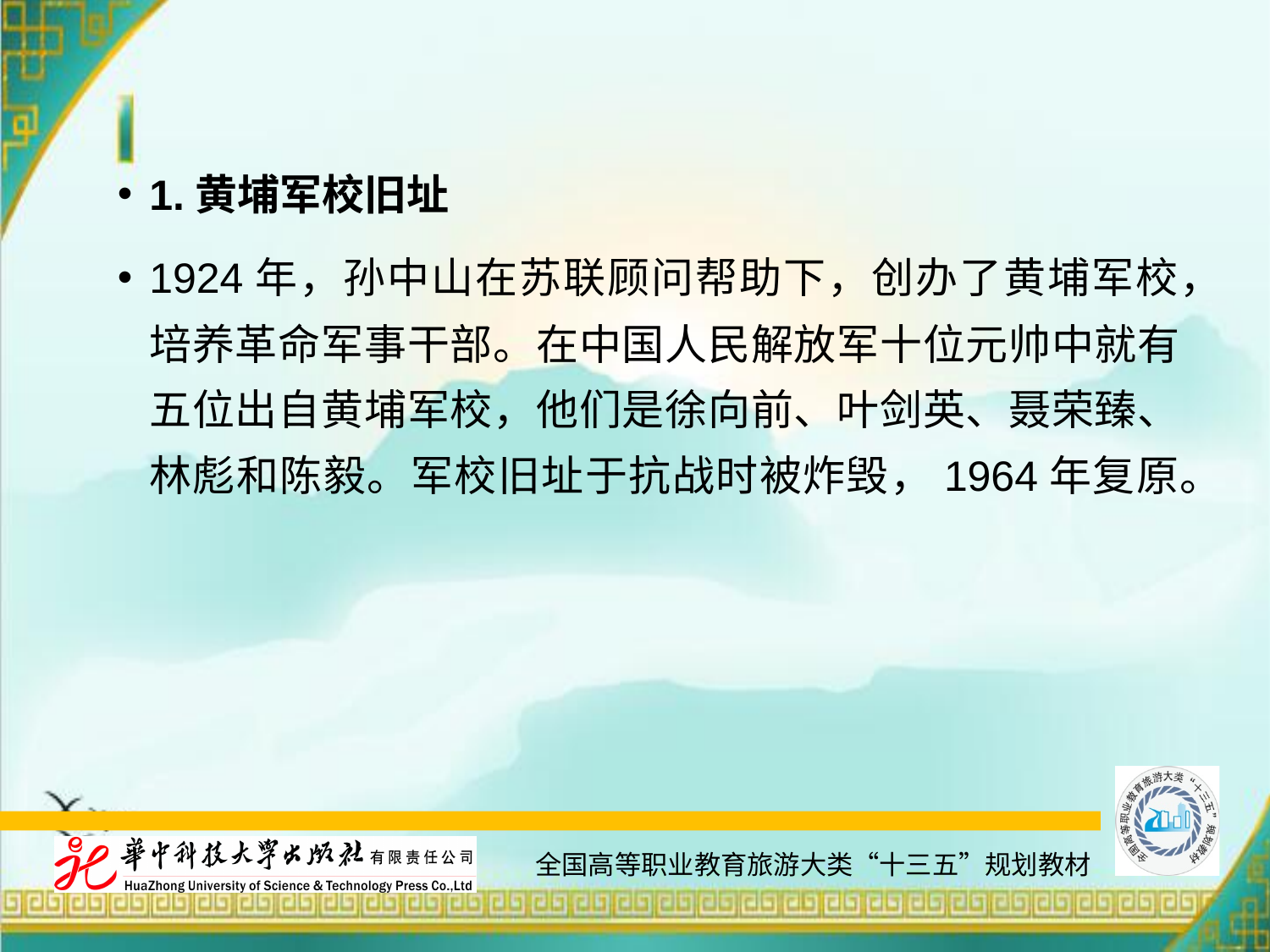

1.黄埔军校旧址
1924年，孙中山在苏联顾问帮助下，创办了黄埔军校，培养革命军事干部。在中国人民解放军十位元帅中就有五位出自黄埔军校，他们是徐向前、叶剑英、聂荣臻、林彪和陈毅。军校旧址于抗战时被炸毁，1964年复原。